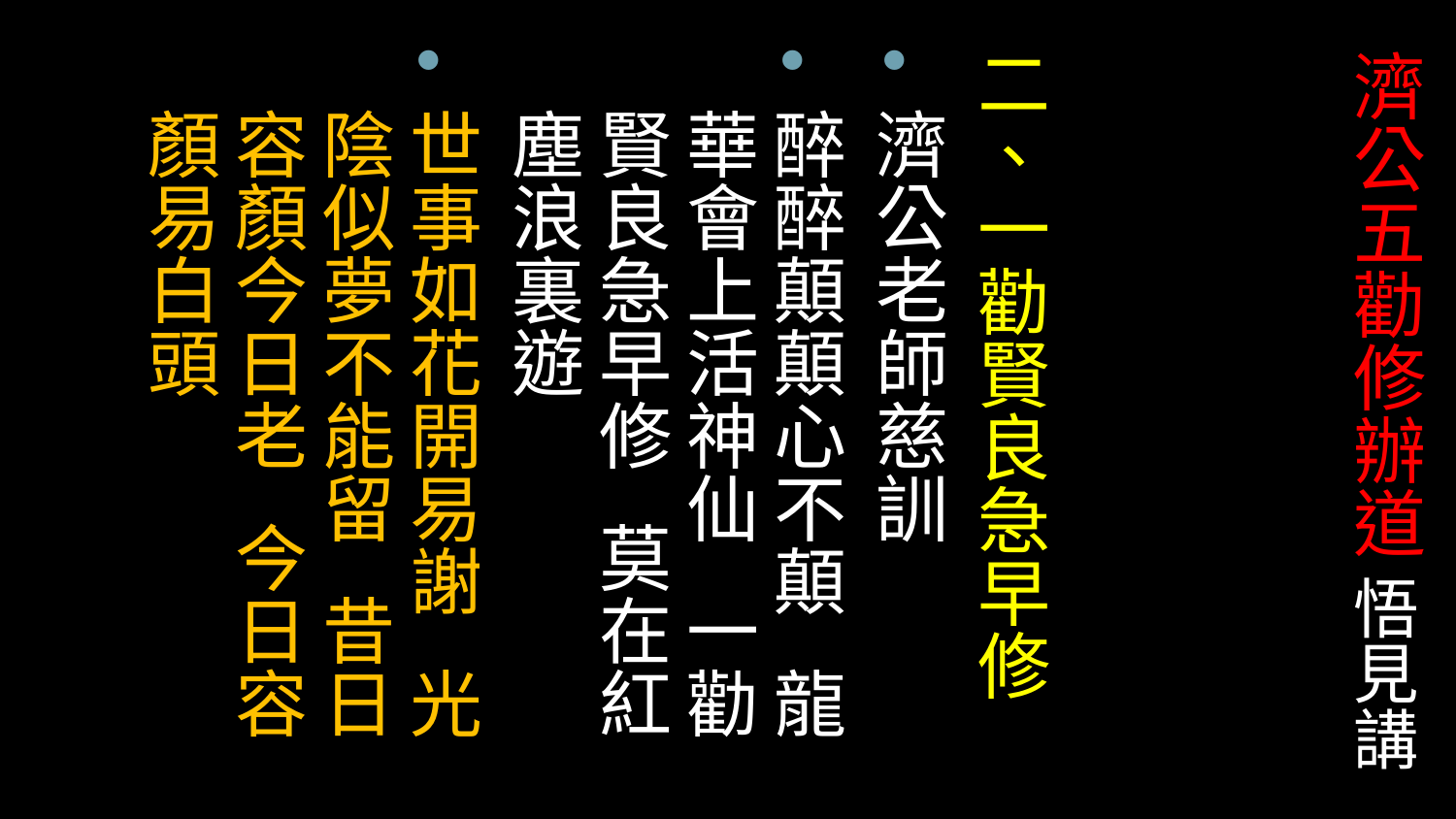

二、一勸賢良急早修
濟公老師慈訓
醉醉顛顛心不顛   龍華會上活神仙   一勸賢良急早修   莫在紅塵浪裏遊
世事如花開易謝   光陰似夢不能留   昔日容顏今日老   今日容顏易白頭

# 濟公五勸修辦道 悟見講